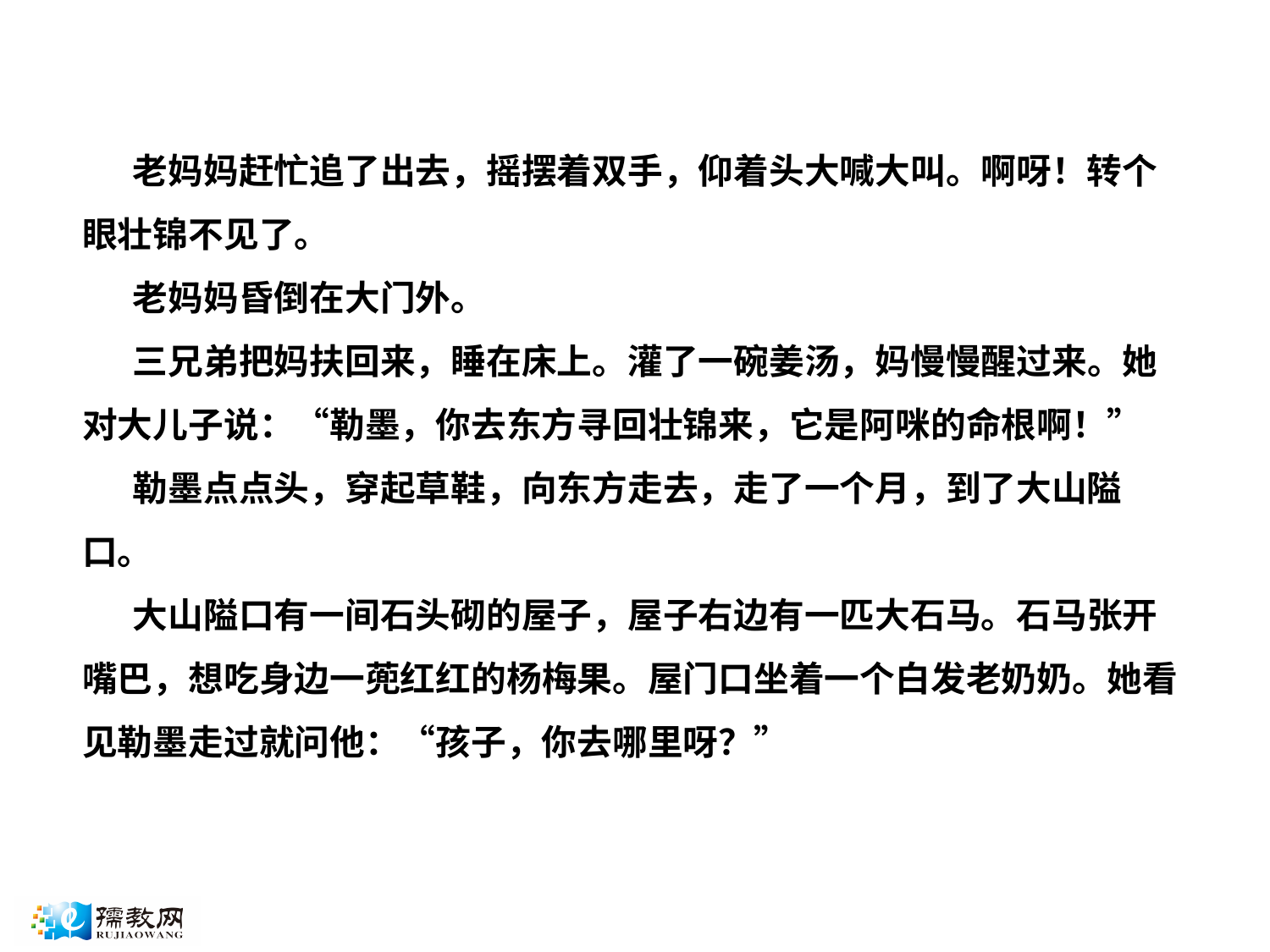

老妈妈赶忙追了出去，摇摆着双手，仰着头大喊大叫。啊呀！转个眼壮锦不见了。
老妈妈昏倒在大门外。
三兄弟把妈扶回来，睡在床上。灌了一碗姜汤，妈慢慢醒过来。她对大儿子说：“勒墨，你去东方寻回壮锦来，它是阿咪的命根啊！”
勒墨点点头，穿起草鞋，向东方走去，走了一个月，到了大山隘口。
大山隘口有一间石头砌的屋子，屋子右边有一匹大石马。石马张开嘴巴，想吃身边一蔸红红的杨梅果。屋门口坐着一个白发老奶奶。她看见勒墨走过就问他：“孩子，你去哪里呀？”